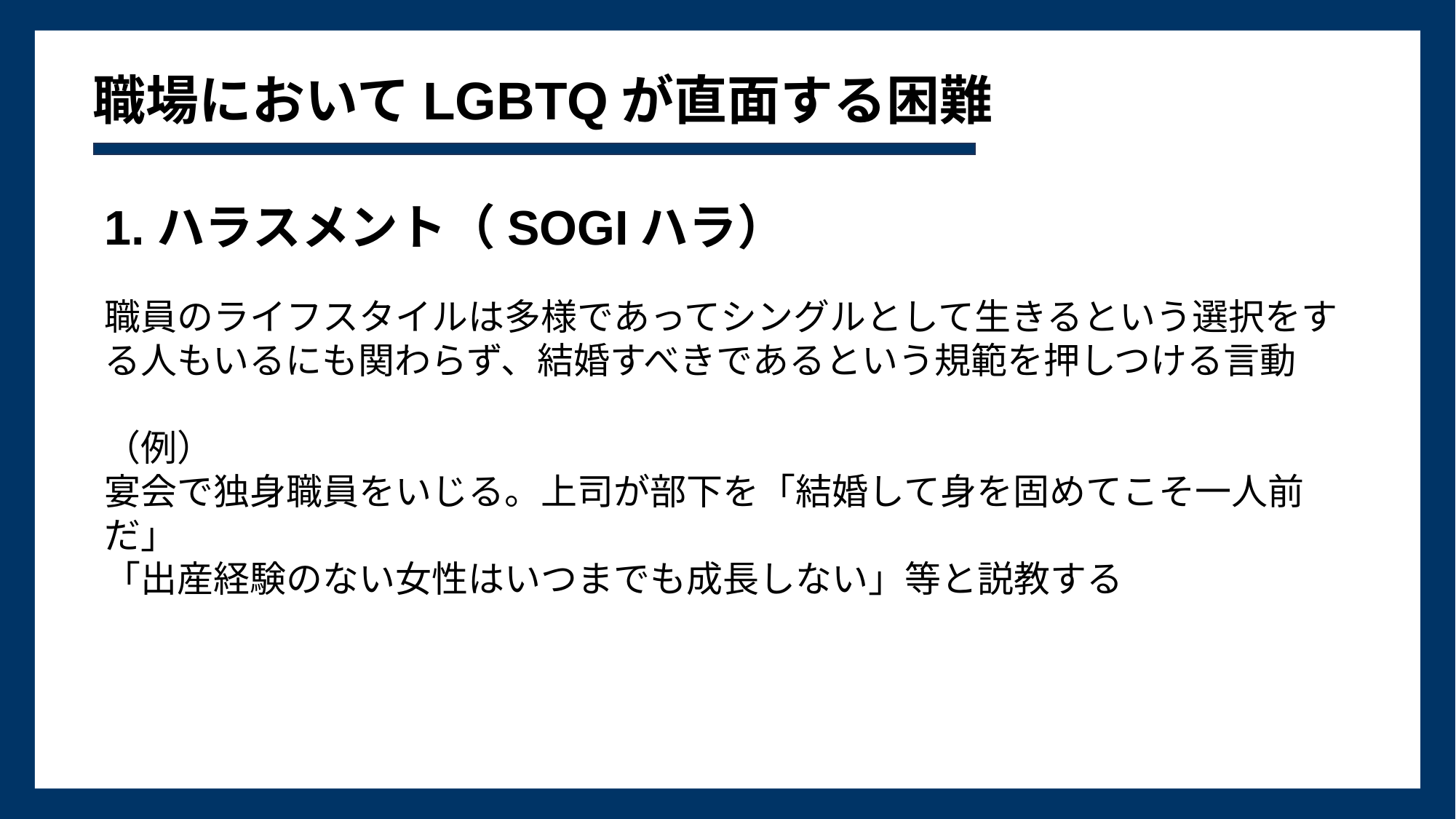

# 職場においてLGBTQが直面する困難

1.ハラスメント（SOGIハラ）
職員のライフスタイルは多様であってシングルとして生きるという選択をする人もいるにも関わらず、結婚すべきであるという規範を押しつける言動

（例）
宴会で独身職員をいじる。上司が部下を「結婚して身を固めてこそ一人前だ」
「出産経験のない女性はいつまでも成長しない」等と説教する